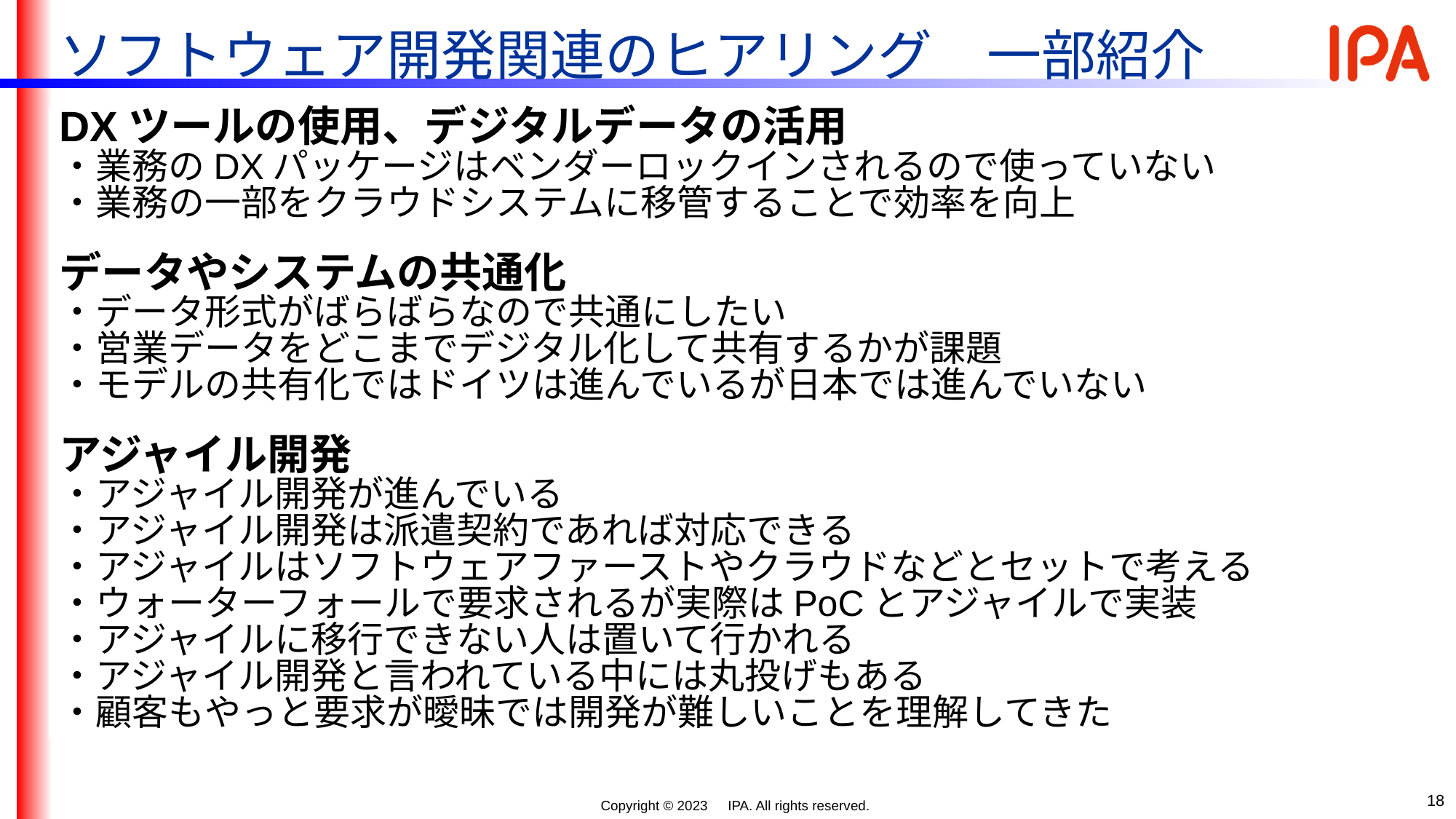

ソフトウェア開発関連のヒアリング　一部紹介
DXツールの使用、デジタルデータの活用
・業務のDXパッケージはベンダーロックインされるので使っていない
・業務の一部をクラウドシステムに移管することで効率を向上

データやシステムの共通化
・データ形式がばらばらなので共通にしたい
・営業データをどこまでデジタル化して共有するかが課題
・モデルの共有化ではドイツは進んでいるが日本では進んでいない

アジャイル開発
・アジャイル開発が進んでいる
・アジャイル開発は派遣契約であれば対応できる
・アジャイルはソフトウェアファーストやクラウドなどとセットで考える
・ウォーターフォールで要求されるが実際はPoCとアジャイルで実装
・アジャイルに移行できない人は置いて行かれる
・アジャイル開発と言われている中には丸投げもある
・顧客もやっと要求が曖昧では開発が難しいことを理解してきた
18